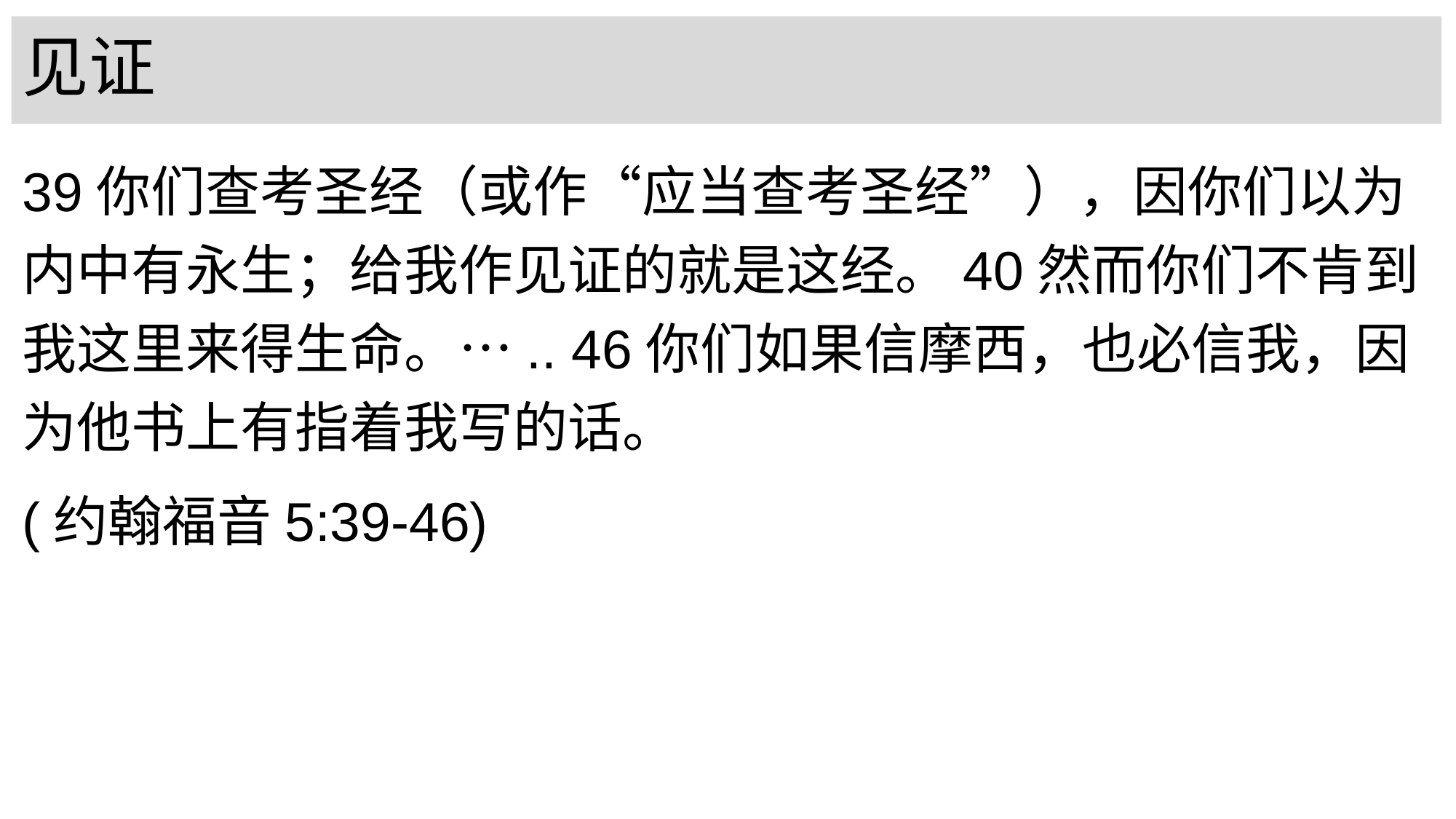

# 见证
39你们查考圣经（或作“应当查考圣经”），因你们以为内中有永生；给我作见证的就是这经。40然而你们不肯到我这里来得生命。….. 46你们如果信摩西，也必信我，因为他书上有指着我写的话。
(约翰福音5:39-46)